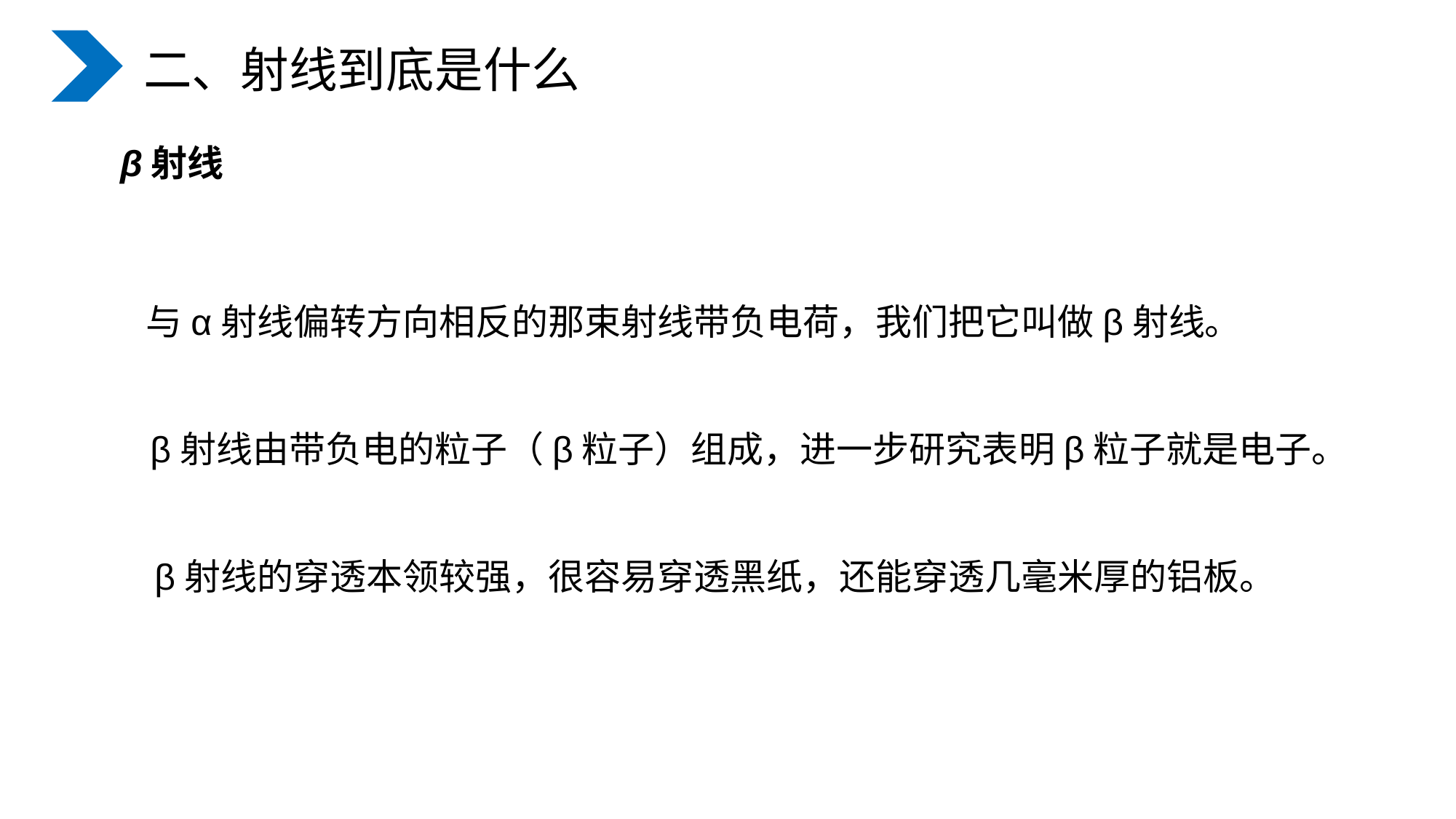

二、射线到底是什么
β射线
　与α射线偏转方向相反的那束射线带负电荷，我们把它叫做β射线。
    β射线由带负电的粒子（β粒子）组成，进一步研究表明β粒子就是电子。
　β射线的穿透本领较强，很容易穿透黑纸，还能穿透几毫米厚的铝板。